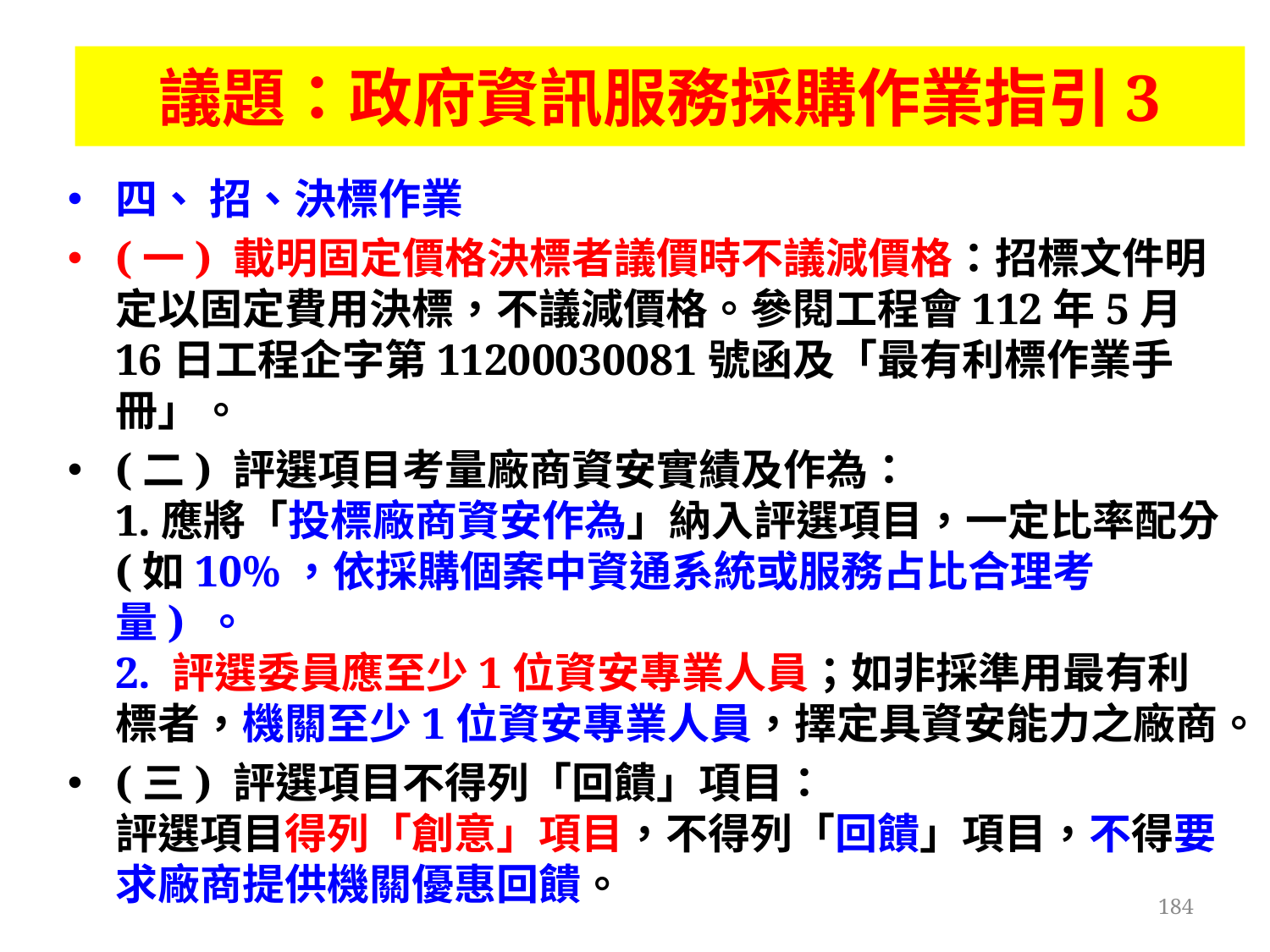

# 議題：政府資訊服務採購作業指引3
四、 招、決標作業
(一) 載明固定價格決標者議價時不議減價格：招標文件明定以固定費用決標，不議減價格。參閱工程會112年5月16日工程企字第11200030081號函及「最有利標作業手冊」。
(二) 評選項目考量廠商資安實績及作為：
1.應將「投標廠商資安作為」納入評選項目，一定比率配分(如10%，依採購個案中資通系統或服務占比合理考量) 。
2. 評選委員應至少1位資安專業人員；如非採準用最有利標者，機關至少1位資安專業人員，擇定具資安能力之廠商。
(三) 評選項目不得列「回饋」項目：
評選項目得列「創意」項目，不得列「回饋」項目，不得要求廠商提供機關優惠回饋。
184